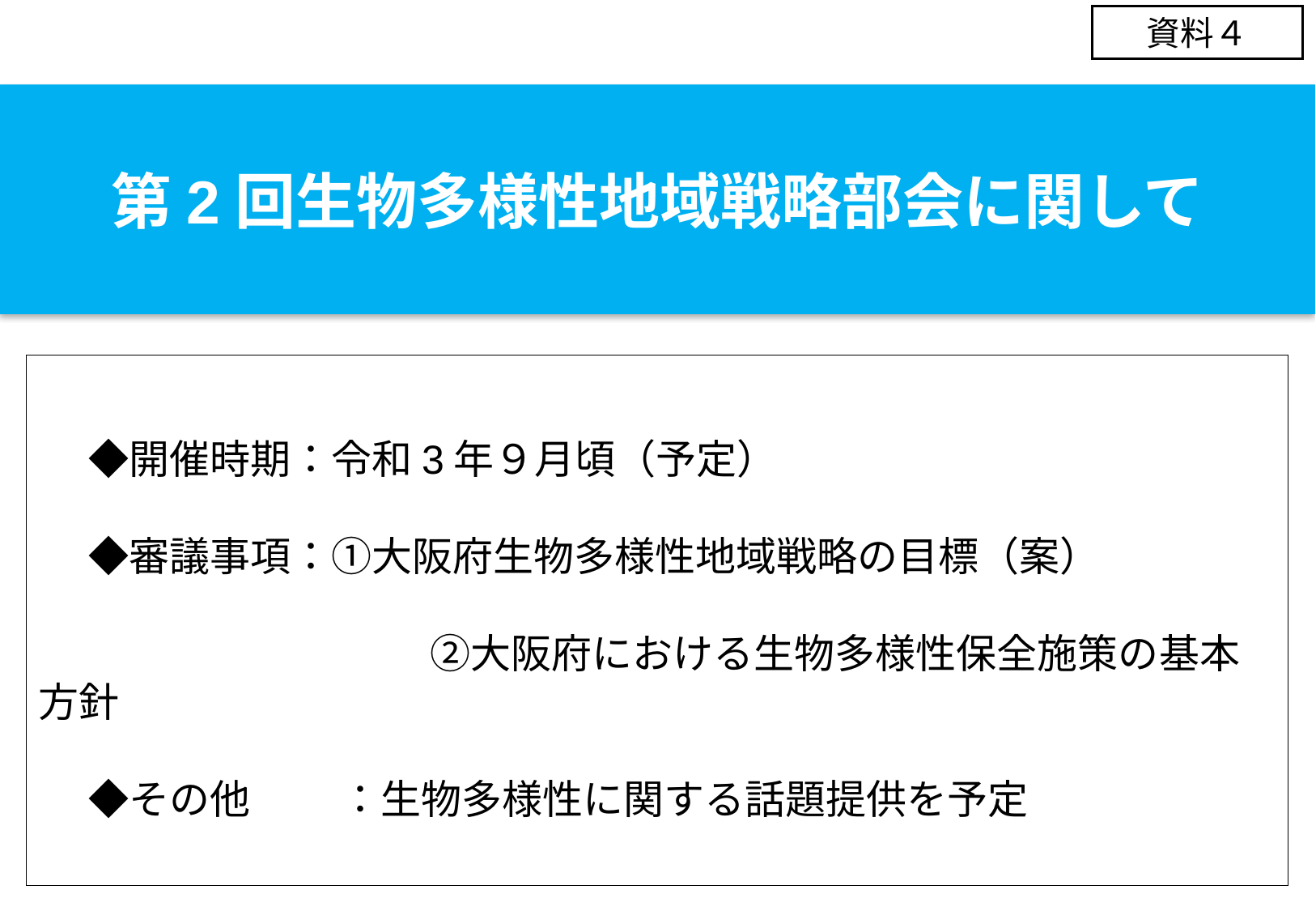

資料４
# 第2回生物多様性地域戦略部会に関して

　 ◆開催時期：令和3年９月頃（予定）

　 ◆審議事項：①大阪府生物多様性地域戦略の目標（案）

　　　　　　　　　   ②大阪府における生物多様性保全施策の基本方針

　 ◆その他　　 ：生物多様性に関する話題提供を予定